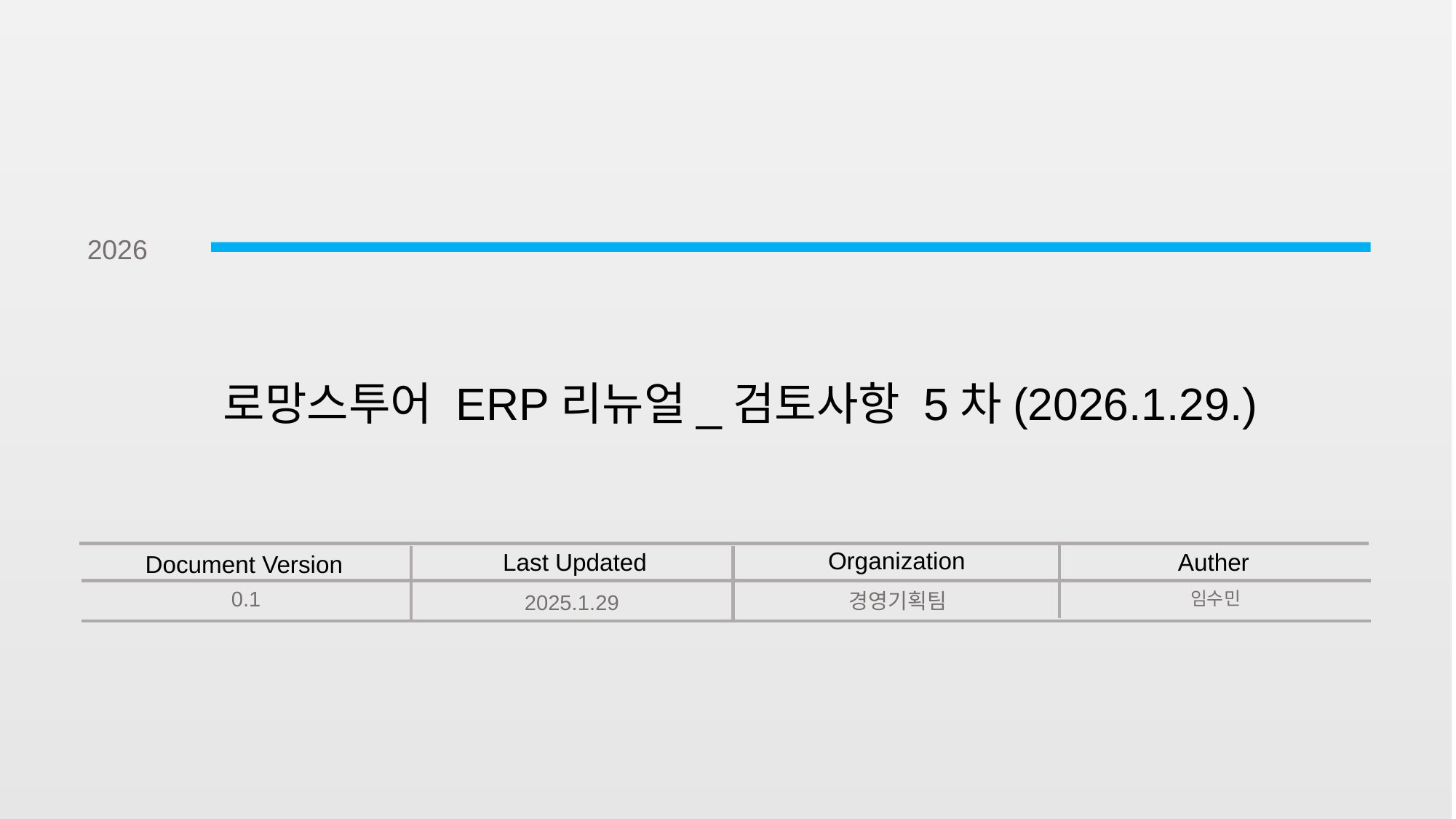

2026

로망스투어 ERP리뉴얼_검토사항 5차(2026.1.29.)
Organization
Auther
Last Updated
Document Version
0.1
임수민
경영기획팀
2025.1.29
1